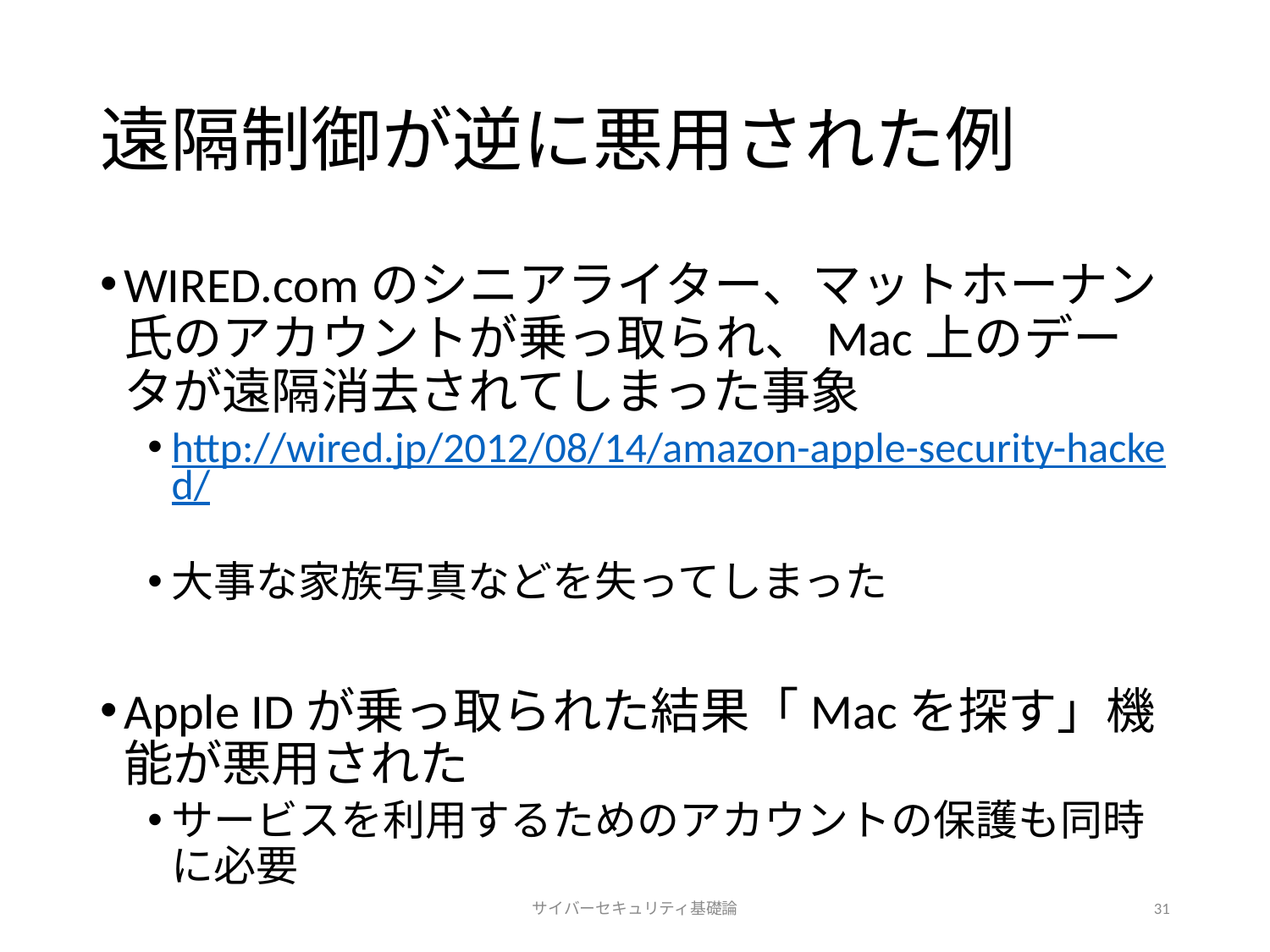

# 遠隔制御が逆に悪用された例
WIRED.comのシニアライター、マットホーナン氏のアカウントが乗っ取られ、Mac上のデータが遠隔消去されてしまった事象
http://wired.jp/2012/08/14/amazon-apple-security-hacked/
大事な家族写真などを失ってしまった

Apple IDが乗っ取られた結果「Macを探す」機能が悪用された
サービスを利用するためのアカウントの保護も同時に必要
サイバーセキュリティ基礎論
31